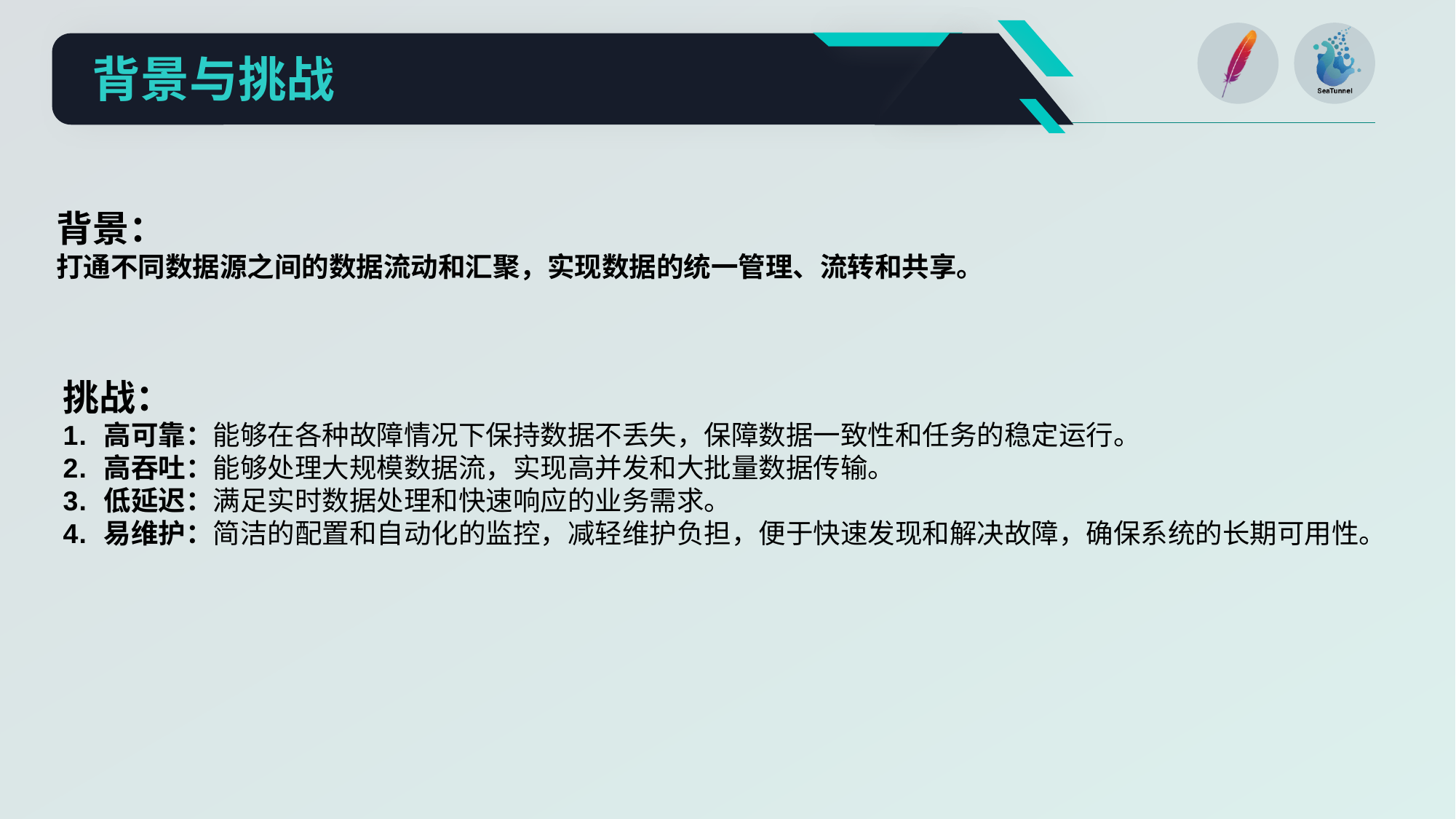

背景与挑战
背景：
打通不同数据源之间的数据流动和汇聚，实现数据的统一管理、流转和共享。
挑战：
高可靠：能够在各种故障情况下保持数据不丢失，保障数据一致性和任务的稳定运行。
高吞吐：能够处理大规模数据流，实现高并发和大批量数据传输。
低延迟：满足实时数据处理和快速响应的业务需求。
易维护：简洁的配置和自动化的监控，减轻维护负担，便于快速发现和解决故障，确保系统的长期可用性。